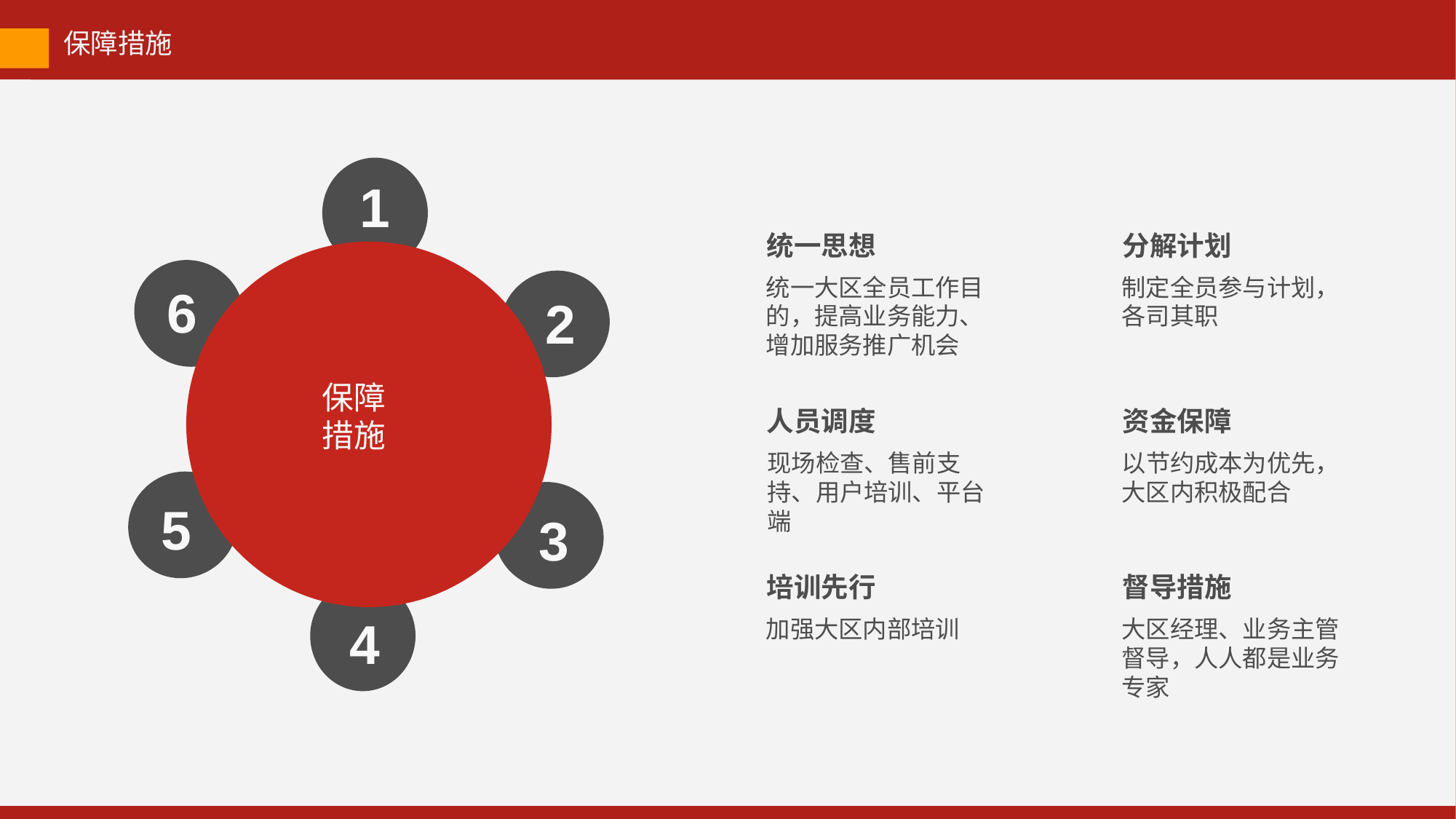

保障措施

1
统一思想
统一大区全员工作目的，提高业务能力、增加服务推广机会
分解计划
制定全员参与计划，各司其职

6

2
保障
措施
人员调度
现场检查、售前支持、用户培训、平台端
资金保障
以节约成本为优先，大区内积极配合

5

3
培训先行
加强大区内部培训
督导措施
大区经理、业务主管督导，人人都是业务专家

4